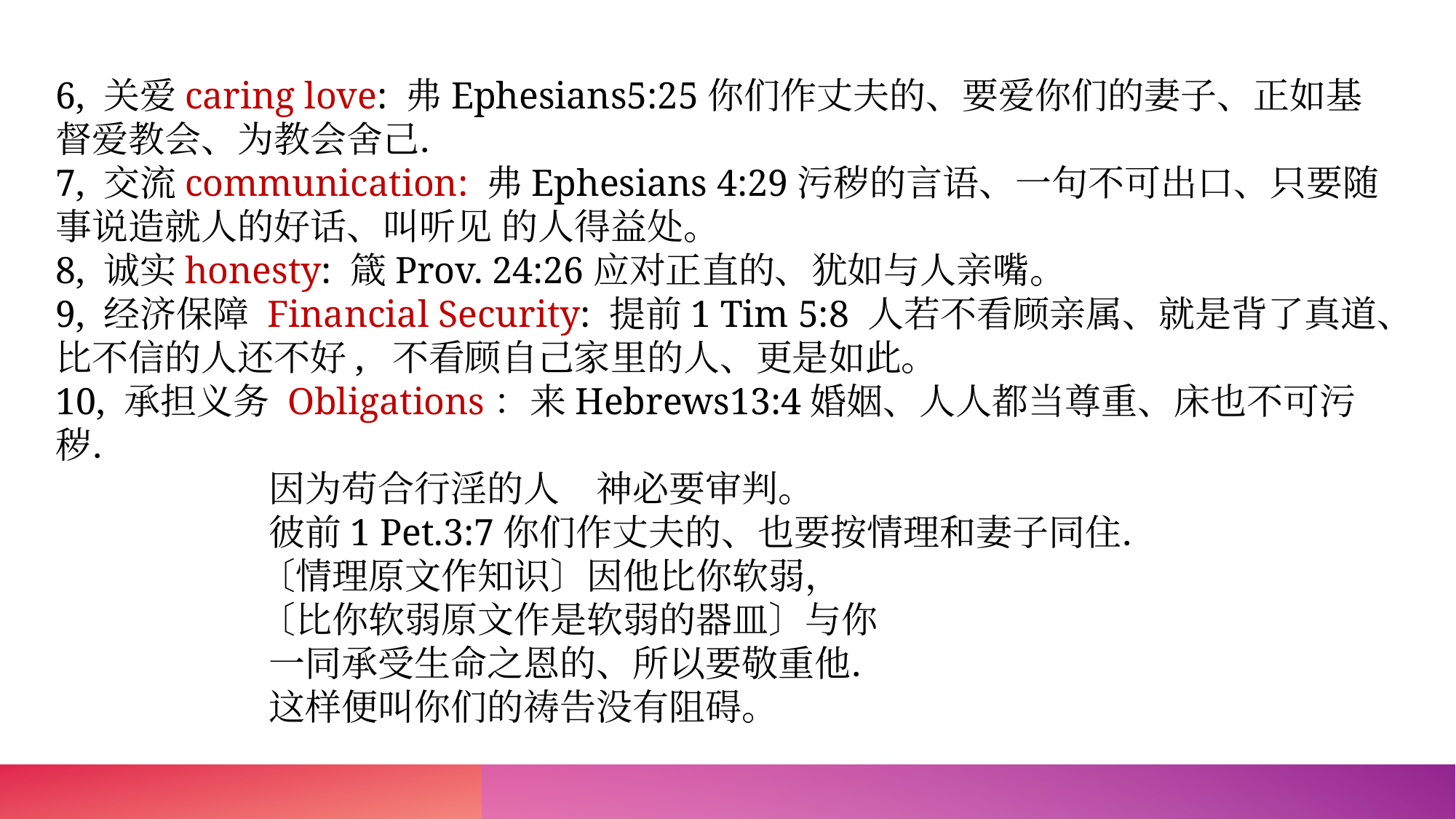

6, 关爱caring love: 弗Ephesians5:25你们作丈夫的、要爱你们的妻子、正如基督爱教会、为教会舍己．
7, 交流communication: 弗Ephesians 4:29污秽的言语、一句不可出口、只要随事说造就人的好话、叫听见 的人得益处。
8, 诚实honesty: 箴Prov. 24:26应对正直的、犹如与人亲嘴。
9, 经济保障 Financial Security: 提前1 Tim 5:8 人若不看顾亲属、就是背了真道、比不信的人还不好,  不看顾自己家里的人、更是如此。
10, 承担义务 Obligations：来Hebrews13:4婚姻、人人都当尊重、床也不可污秽．
                      因为苟合行淫的人　神必要审判。
                      彼前1 Pet.3:7你们作丈夫的、也要按情理和妻子同住．
                     〔情理原文作知识〕因他比你软弱，
                     〔比你软弱原文作是软弱的器皿〕与你
                      一同承受生命之恩的、所以要敬重他．
                      这样便叫你们的祷告没有阻碍。